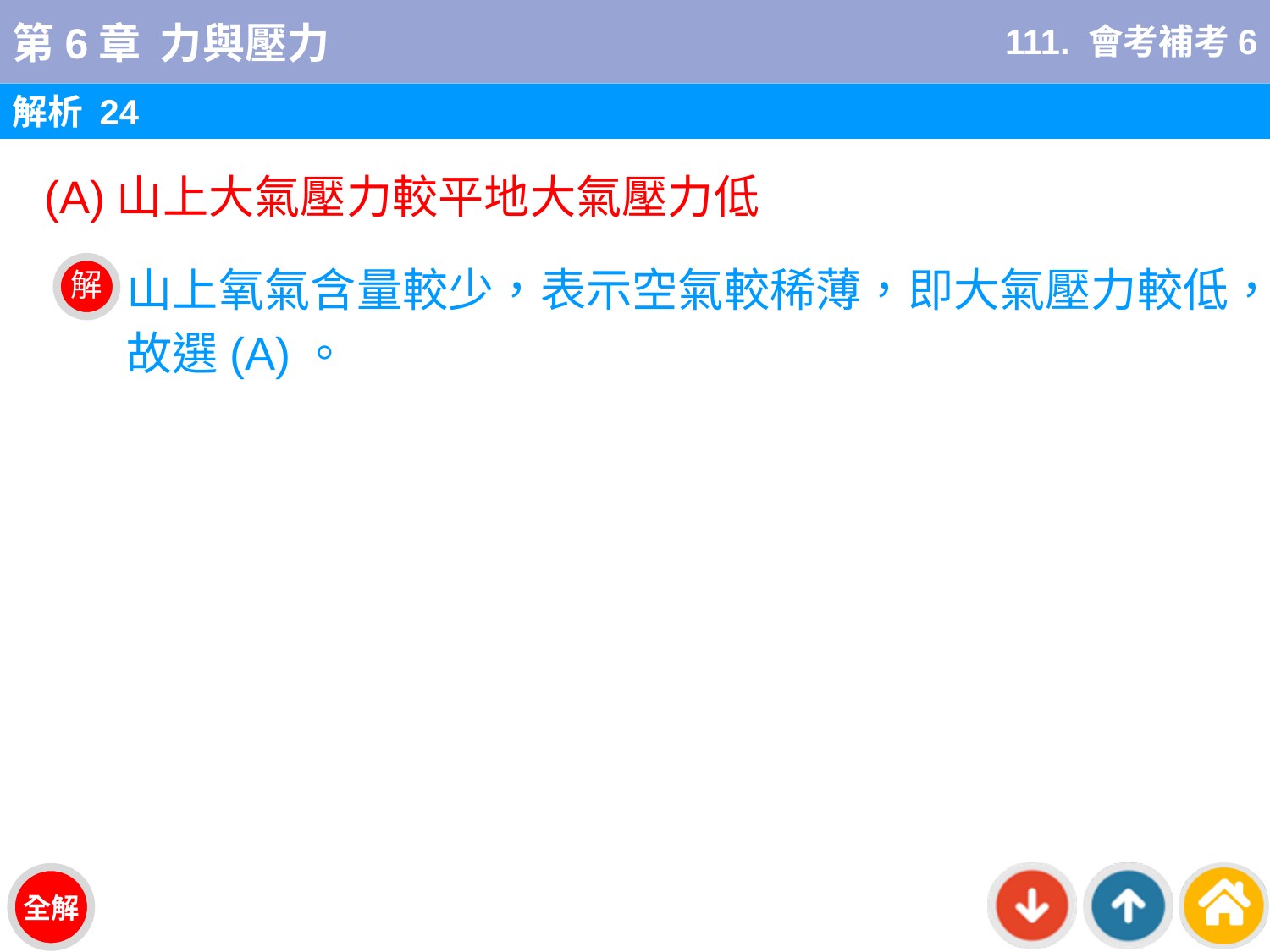

111. 會考補考6
解析 24
(A)山上大氣壓力較平地大氣壓力低
山上氧氣含量較少，表示空氣較稀薄，即大氣壓力較低，故選(A)。
解
全解